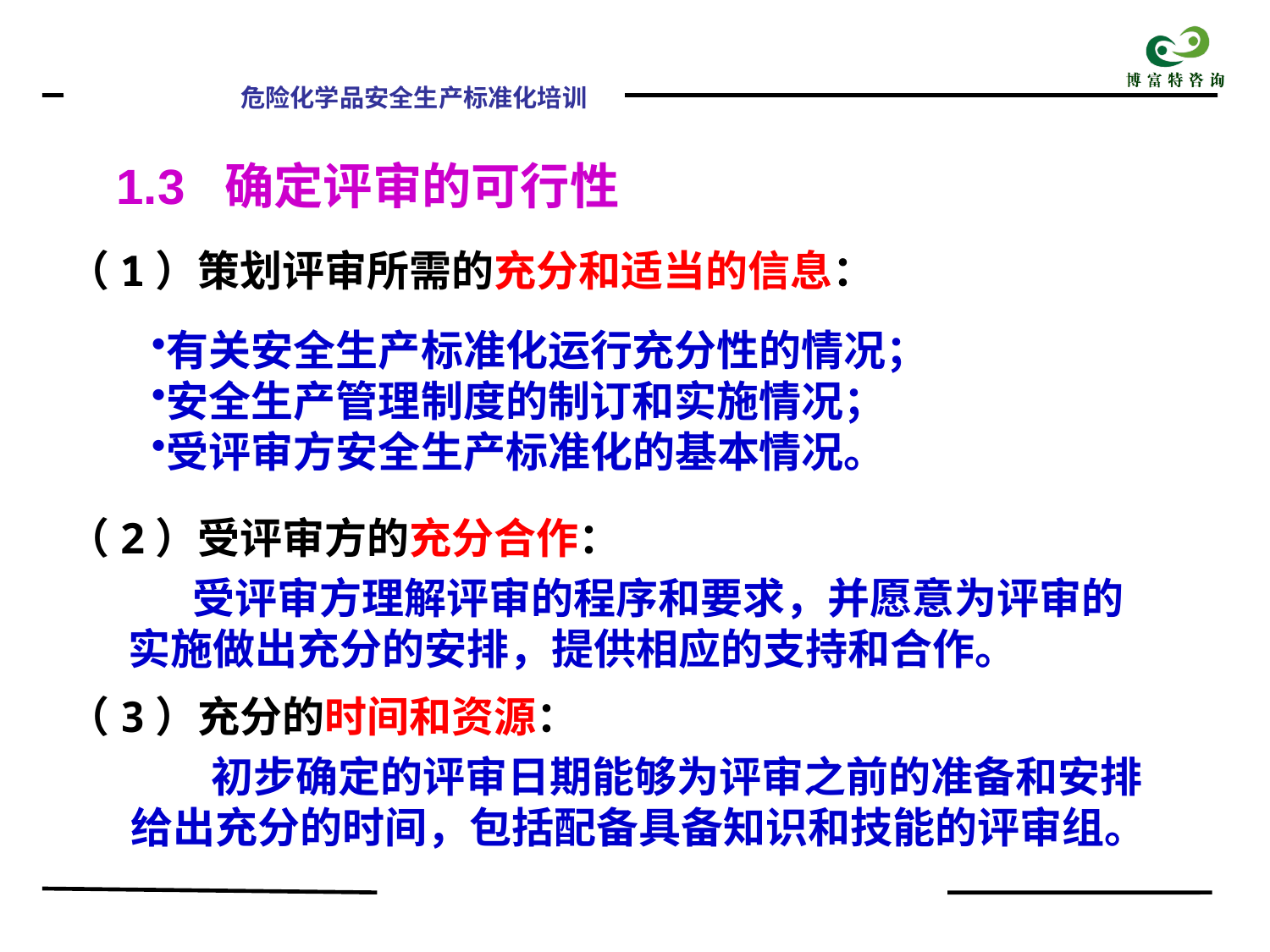

1.3  确定评审的可行性
（1）策划评审所需的充分和适当的信息：
有关安全生产标准化运行充分性的情况；
安全生产管理制度的制订和实施情况；
受评审方安全生产标准化的基本情况。
（2）受评审方的充分合作：
受评审方理解评审的程序和要求，并愿意为评审的实施做出充分的安排，提供相应的支持和合作。
（3）充分的时间和资源：
              初步确定的评审日期能够为评审之前的准备和安排给出充分的时间，包括配备具备知识和技能的评审组。